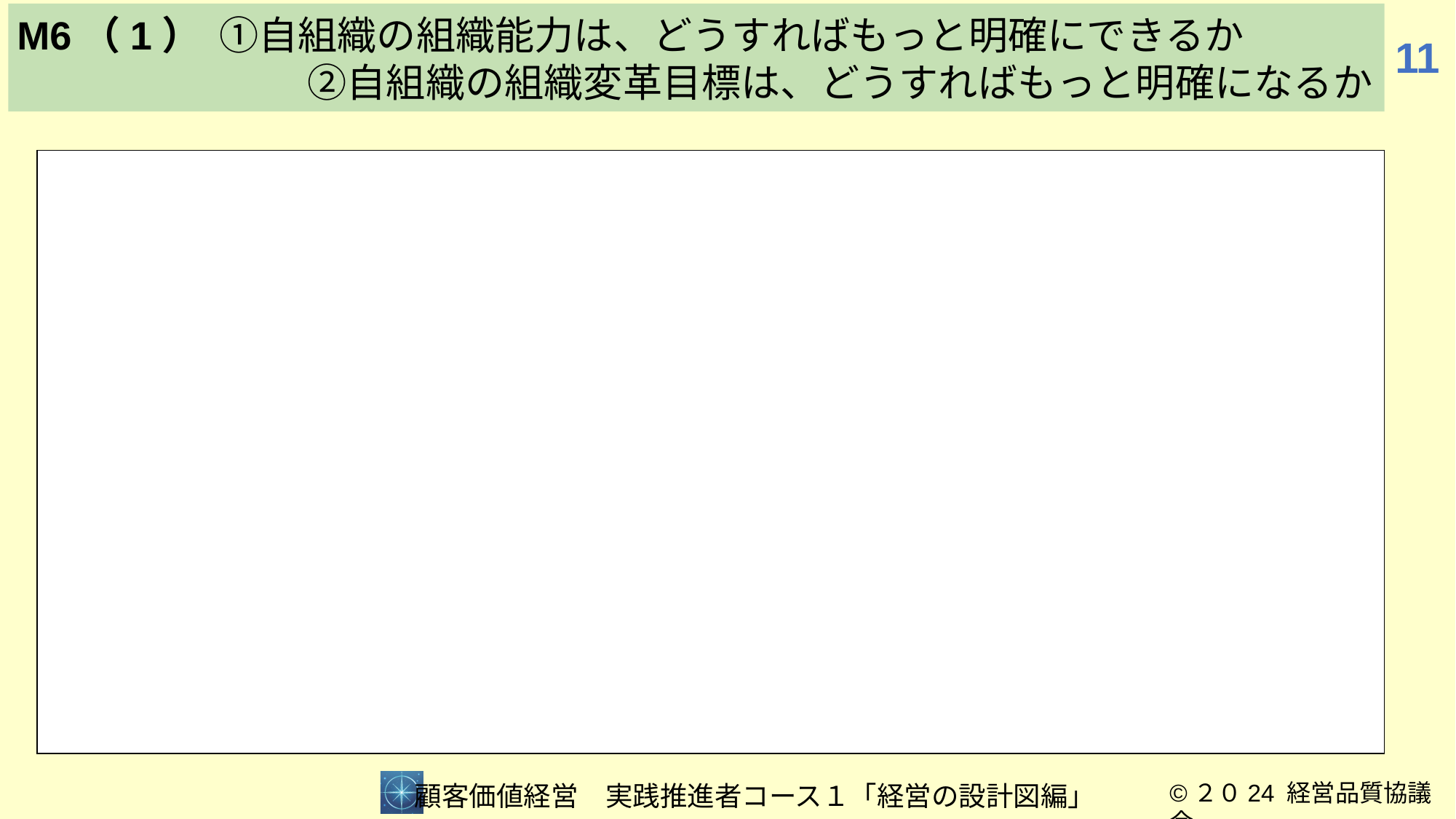

M6（1）  ①自組織の組織能力は、どうすればもっと明確にできるか
　　　　　　　 ②自組織の組織変革目標は、どうすればもっと明確になるか
11
|  |
| --- |
　　顧客価値経営　実践推進者コース１「経営の設計図編」